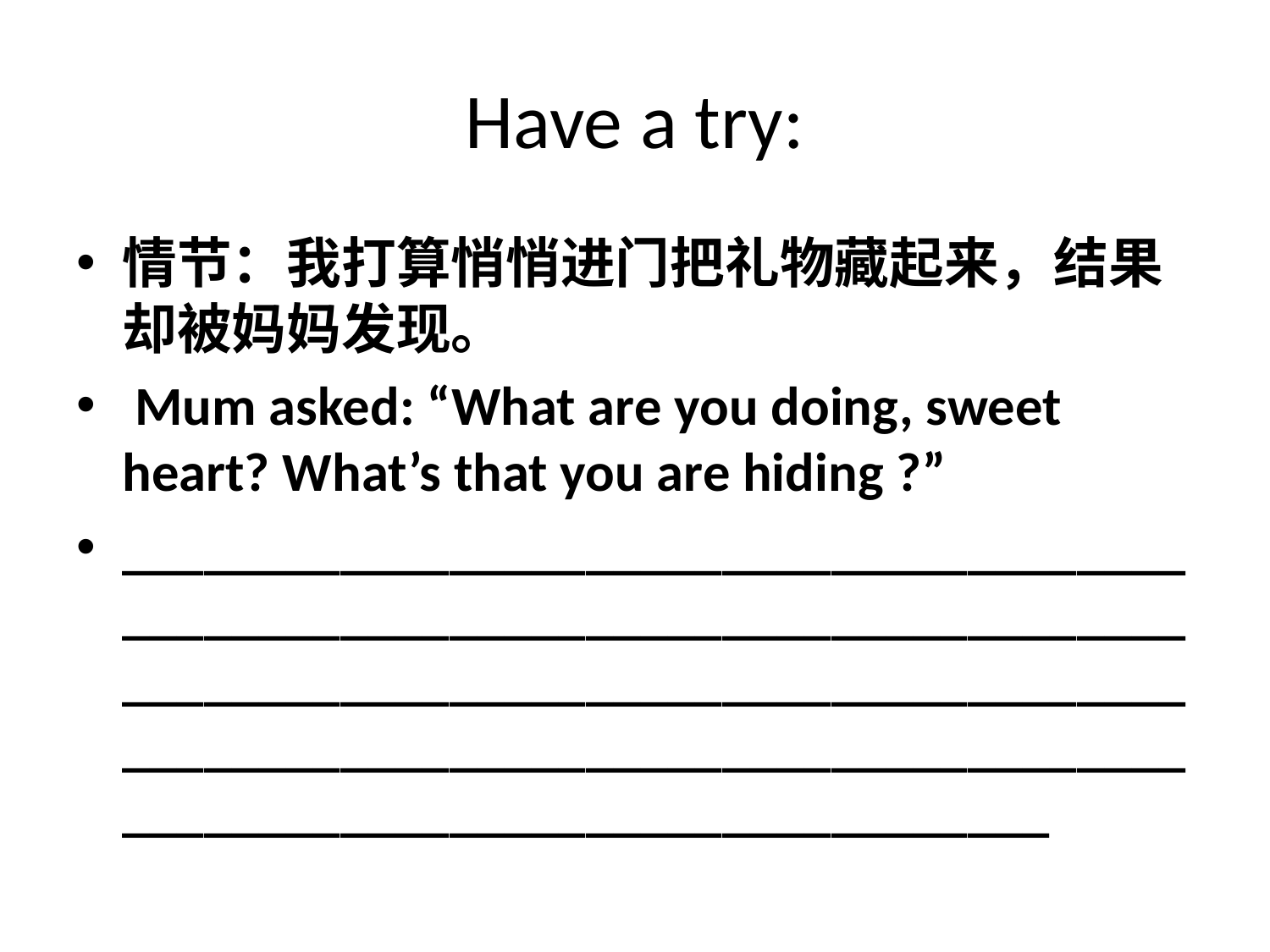

# Have a try:
情节：我打算悄悄进门把礼物藏起来，结果却被妈妈发现。
 Mum asked: “What are you doing, sweet heart? What’s that you are hiding ?”
______________________________________________________________________________________________________________________________________________________________________________________________